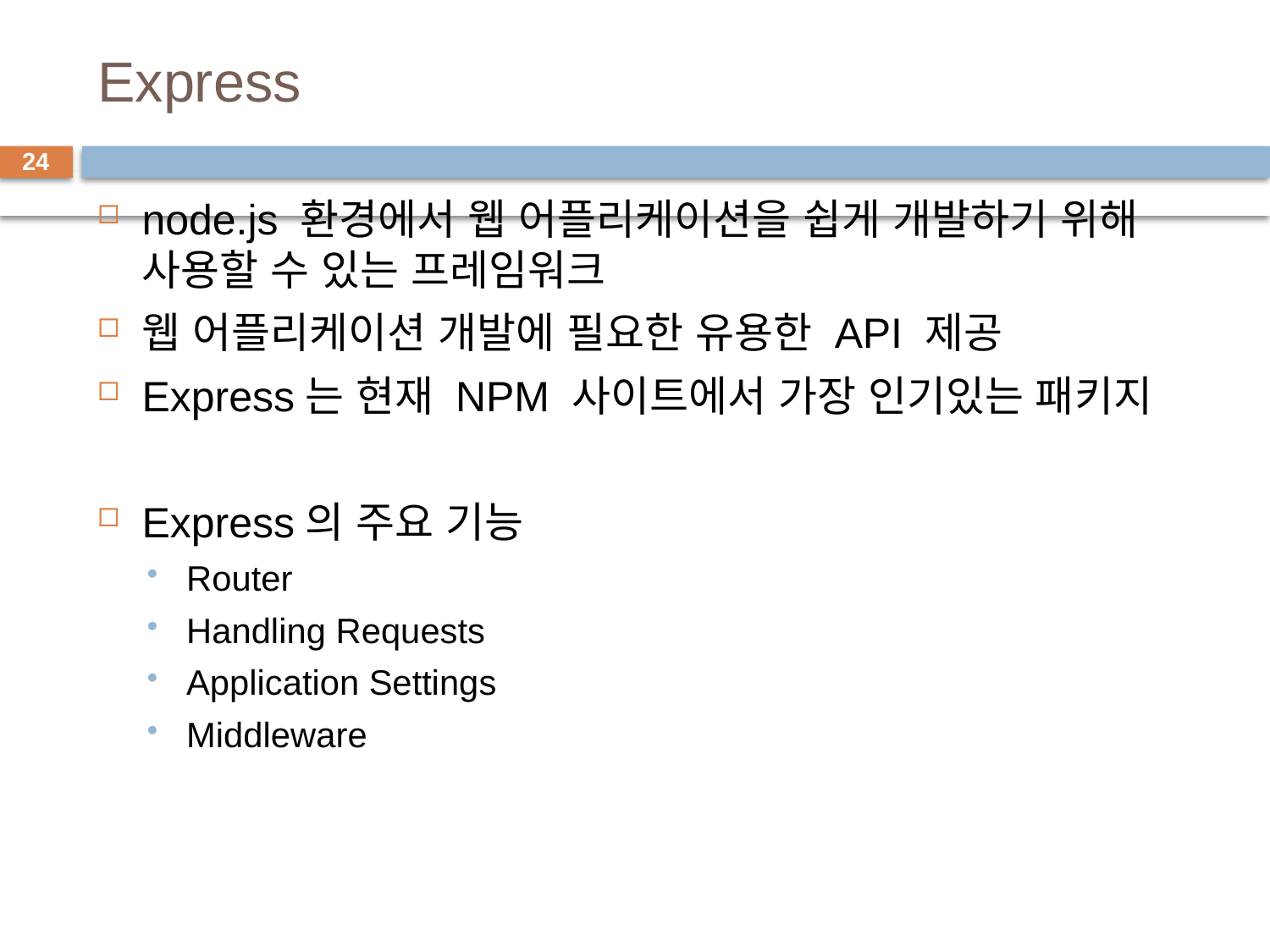

# Express
24
node.js 환경에서 웹 어플리케이션을 쉽게 개발하기 위해 사용할 수 있는 프레임워크
웹 어플리케이션 개발에 필요한 유용한 API 제공
Express는 현재 NPM 사이트에서 가장 인기있는 패키지

Express의 주요 기능
Router
Handling Requests
Application Settings
Middleware